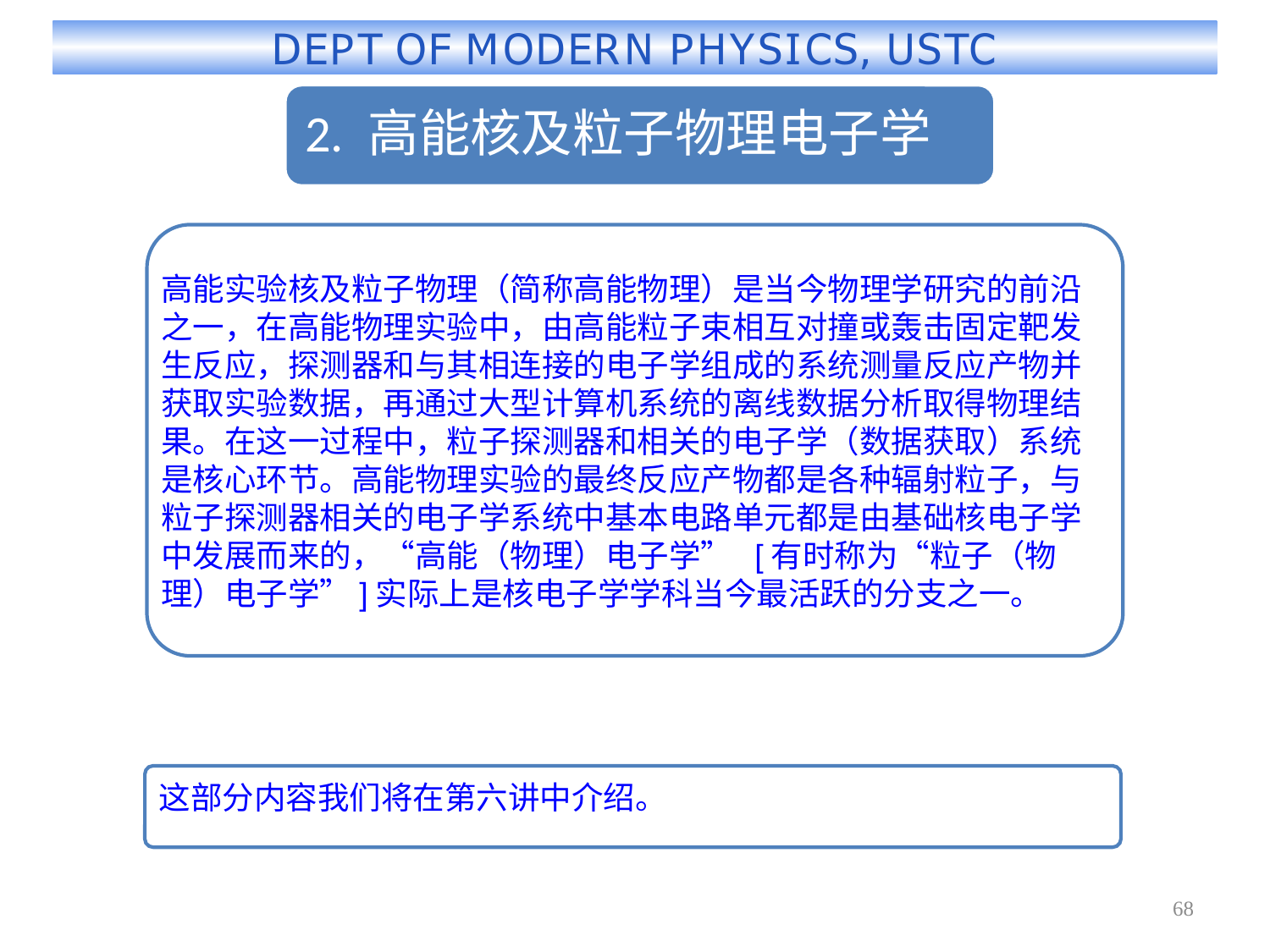

2. 高能核及粒子物理电子学

高能实验核及粒子物理（简称高能物理）是当今物理学研究的前沿之一，在高能物理实验中，由高能粒子束相互对撞或轰击固定靶发生反应，探测器和与其相连接的电子学组成的系统测量反应产物并获取实验数据，再通过大型计算机系统的离线数据分析取得物理结果。在这一过程中，粒子探测器和相关的电子学（数据获取）系统是核心环节。高能物理实验的最终反应产物都是各种辐射粒子，与粒子探测器相关的电子学系统中基本电路单元都是由基础核电子学中发展而来的，“高能（物理）电子学”  [有时称为“粒子（物理）电子学”]实际上是核电子学学科当今最活跃的分支之一。
这部分内容我们将在第六讲中介绍。

68